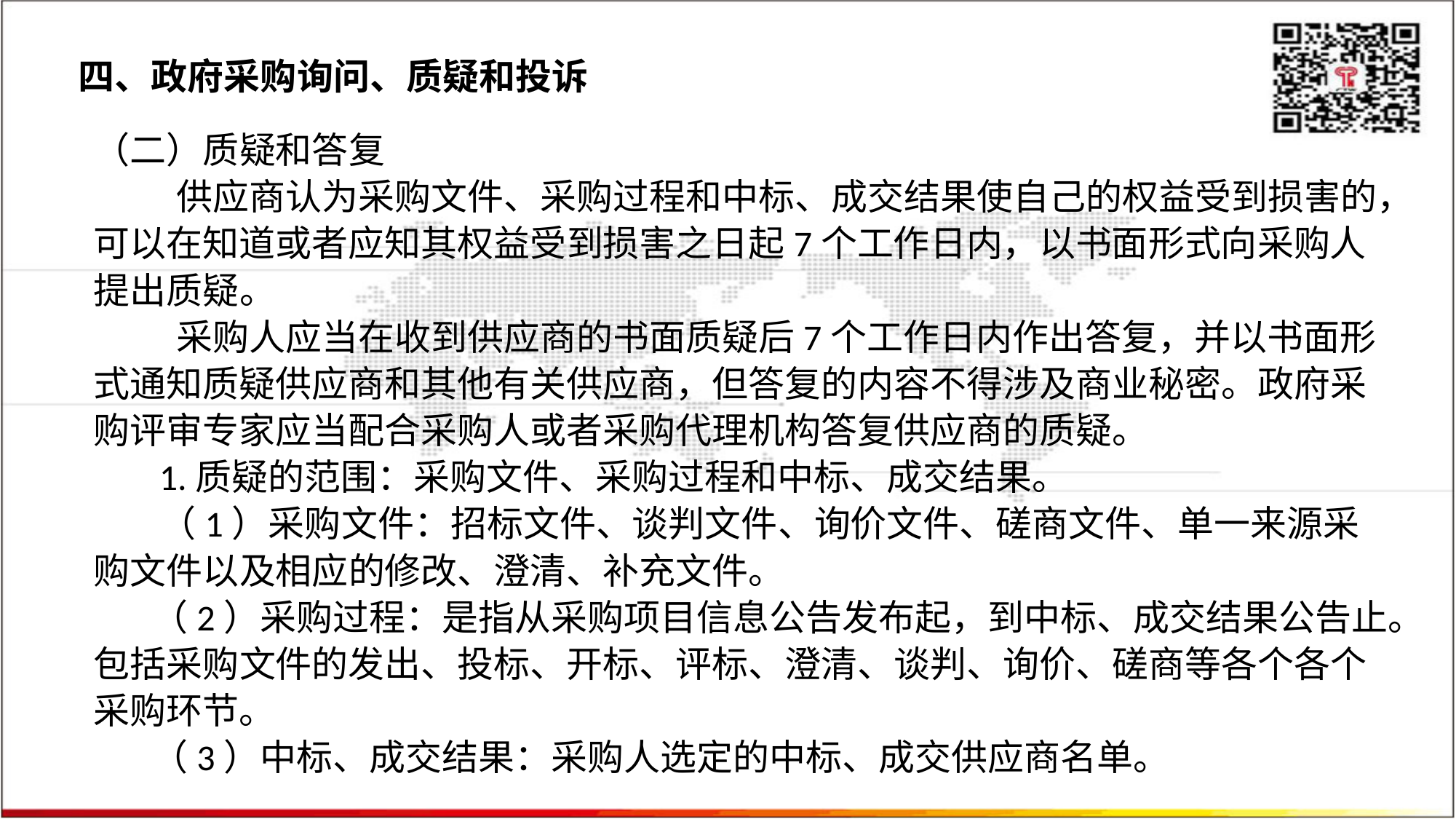

四、政府采购询问、质疑和投诉
（二）质疑和答复
         供应商认为采购文件、采购过程和中标、成交结果使自己的权益受到损害的，可以在知道或者应知其权益受到损害之日起7个工作日内，以书面形式向采购人提出质疑。
         采购人应当在收到供应商的书面质疑后7个工作日内作出答复，并以书面形式通知质疑供应商和其他有关供应商，但答复的内容不得涉及商业秘密。政府采购评审专家应当配合采购人或者采购代理机构答复供应商的质疑。
        1.质疑的范围：采购文件、采购过程和中标、成交结果。
       （1）采购文件：招标文件、谈判文件、询价文件、磋商文件、单一来源采购文件以及相应的修改、澄清、补充文件。
      （2）采购过程：是指从采购项目信息公告发布起，到中标、成交结果公告止。包括采购文件的发出、投标、开标、评标、澄清、谈判、询价、磋商等各个各个采购环节。
      （3）中标、成交结果：采购人选定的中标、成交供应商名单。